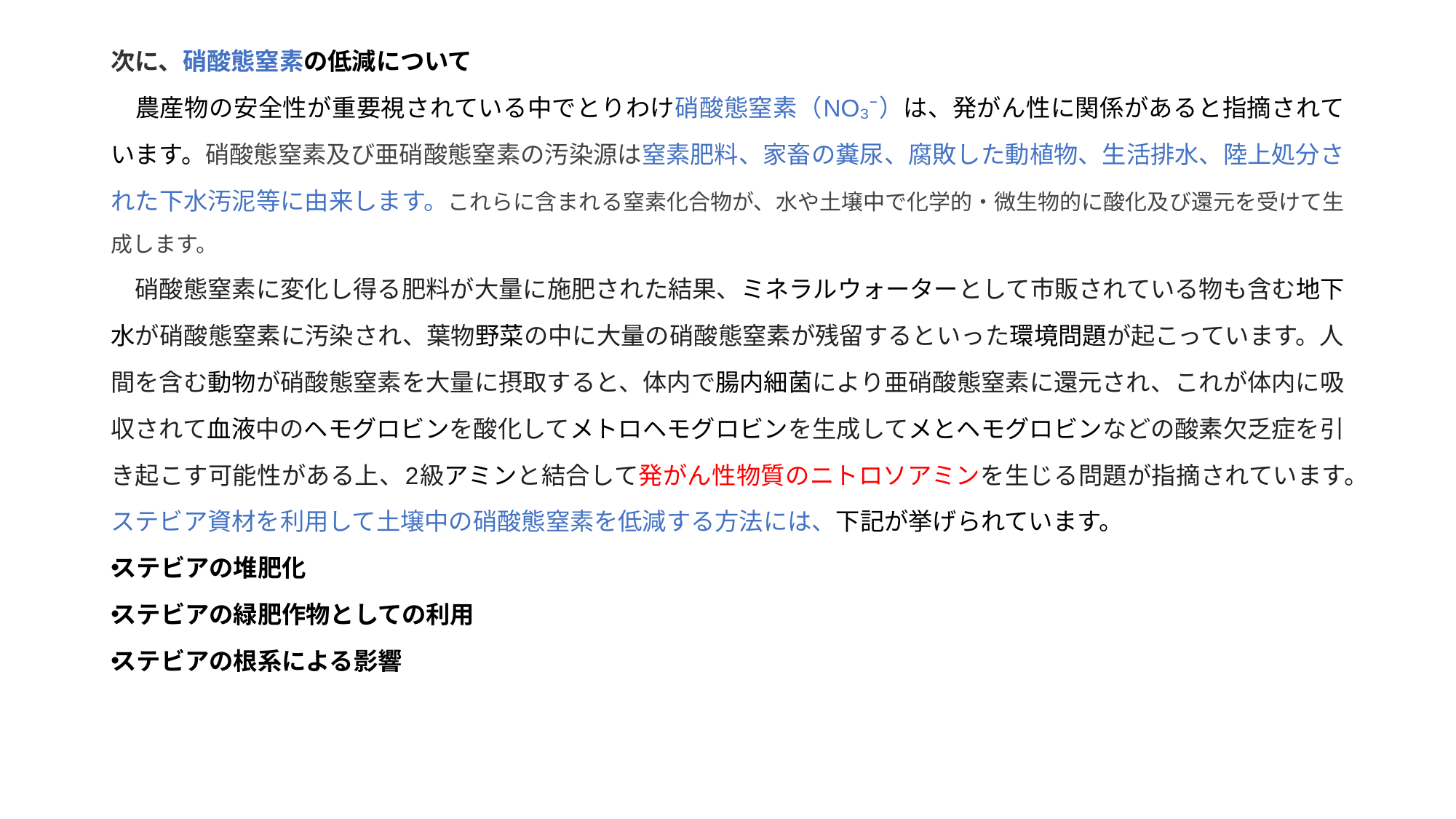

次に、硝酸態窒素の低減について
　農産物の安全性が重要視されている中でとりわけ硝酸態窒素（NO₃⁻）は、発がん性に関係があると指摘されています。硝酸態窒素及び亜硝酸態窒素の汚染源は窒素肥料、家畜の糞尿、腐敗した動植物、生活排水、陸上処分された下水汚泥等に由来します。これらに含まれる窒素化合物が、水や土壌中で化学的・微生物的に酸化及び還元を受けて生成します。
　硝酸態窒素に変化し得る肥料が大量に施肥された結果、ミネラルウォーターとして市販されている物も含む地下水が硝酸態窒素に汚染され、葉物野菜の中に大量の硝酸態窒素が残留するといった環境問題が起こっています。人間を含む動物が硝酸態窒素を大量に摂取すると、体内で腸内細菌により亜硝酸態窒素に還元され、これが体内に吸収されて血液中のヘモグロビンを酸化してメトロヘモグロビンを生成してメとヘモグロビンなどの酸素欠乏症を引き起こす可能性がある上、2級アミンと結合して発がん性物質のニトロソアミンを生じる問題が指摘されています。
ステビア資材を利用して土壌中の硝酸態窒素を低減する方法には、下記が挙げられています。
ステビアの堆肥化
ステビアの緑肥作物としての利用
ステビアの根系による影響